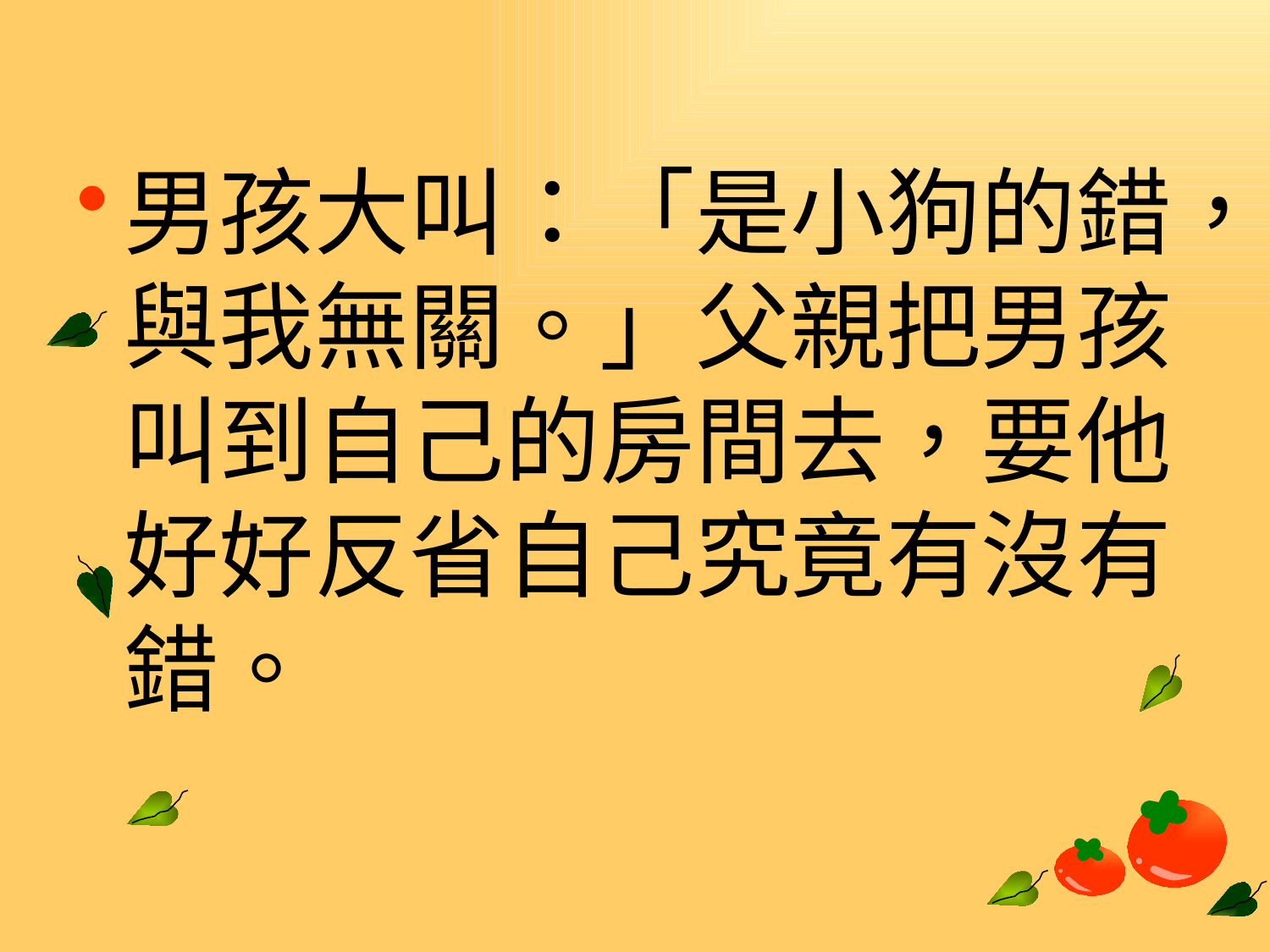

男孩大叫：「是小狗的錯，與我無關。」父親把男孩叫到自己的房間去，要他好好反省自己究竟有沒有錯。